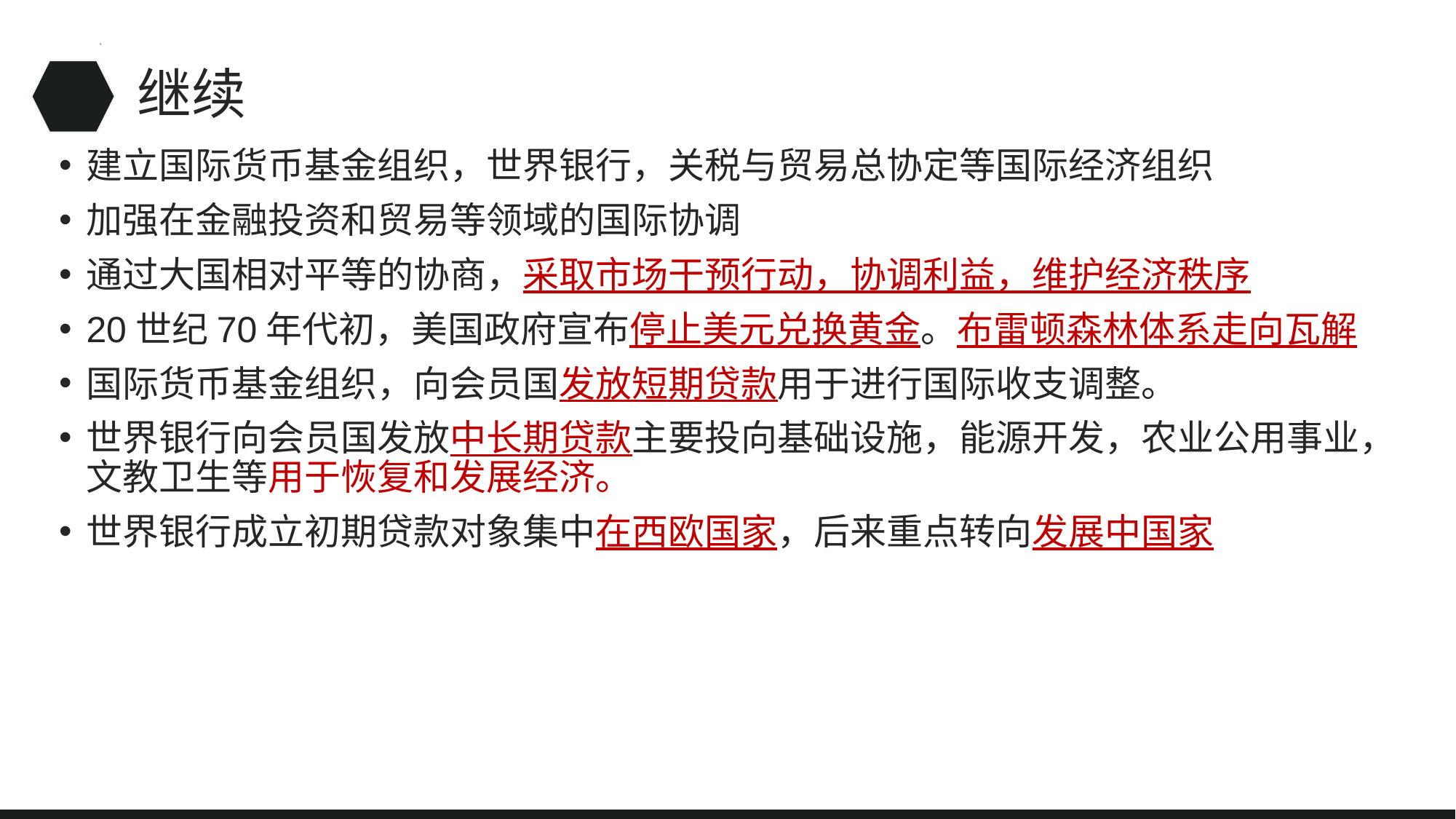

# 继续
建立国际货币基金组织，世界银行，关税与贸易总协定等国际经济组织
加强在金融投资和贸易等领域的国际协调
通过大国相对平等的协商，采取市场干预行动，协调利益，维护经济秩序
20世纪70年代初，美国政府宣布停止美元兑换黄金。布雷顿森林体系走向瓦解
国际货币基金组织，向会员国发放短期贷款用于进行国际收支调整。
世界银行向会员国发放中长期贷款主要投向基础设施，能源开发，农业公用事业，文教卫生等用于恢复和发展经济。
世界银行成立初期贷款对象集中在西欧国家，后来重点转向发展中国家